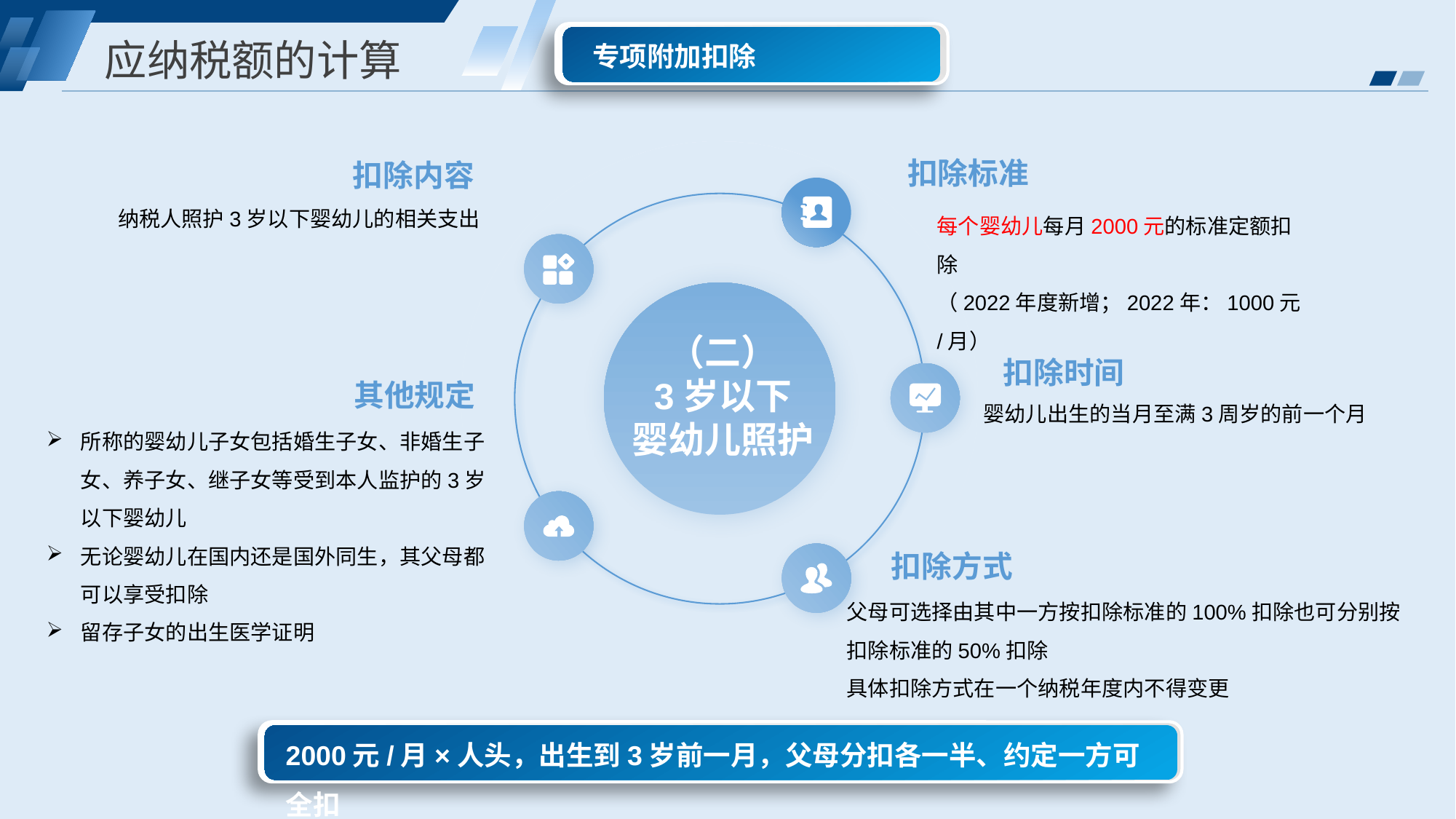

专项附加扣除
应纳税额的计算
扣除内容

扣除标准

纳税人照护3岁以下婴幼儿的相关支出

每个婴幼儿每月2000元的标准定额扣除
（2022年度新增；2022年：1000元/月）

（二）
3岁以下
婴幼儿照护
扣除时间
其他规定

婴幼儿出生的当月至满3周岁的前一个月

所称的婴幼儿子女包括婚生子女、非婚生子女、养子女、继子女等受到本人监护的3岁以下婴幼儿
无论婴幼儿在国内还是国外同生，其父母都可以享受扣除
留存子女的出生医学证明

扣除方式

父母可选择由其中一方按扣除标准的100%扣除也可分别按扣除标准的50%扣除
具体扣除方式在一个纳税年度内不得变更
2000元/月×人头，出生到3岁前一月，父母分扣各一半、约定一方可全扣